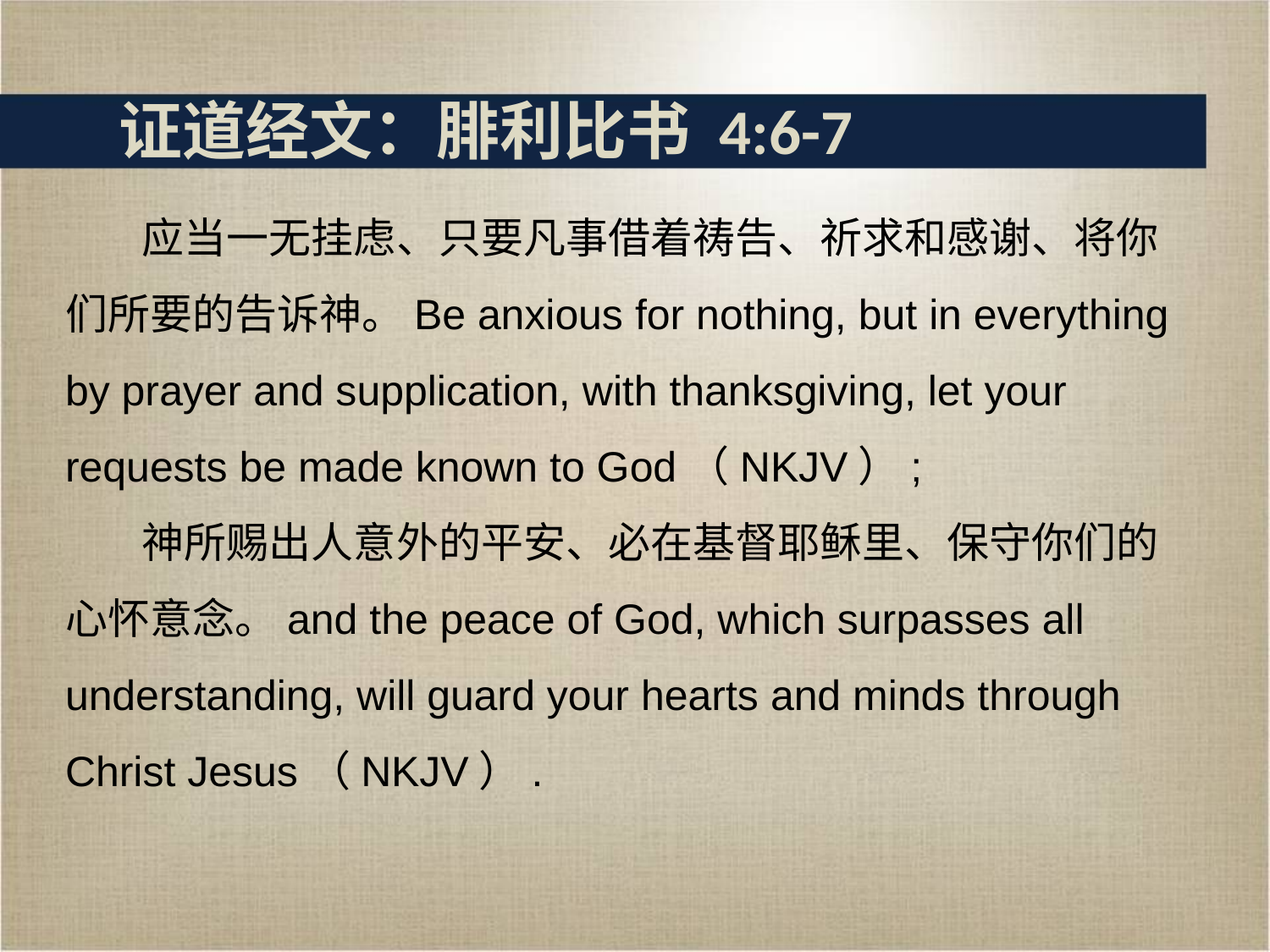

# 证道经文：腓利比书 4:6-7
       应当一无挂虑、只要凡事借着祷告、祈求和感谢、将你们所要的告诉神。Be anxious for nothing, but in everything by prayer and supplication, with thanksgiving, let your requests be made known to God（NKJV）;
       神所赐出人意外的平安、必在基督耶稣里、保守你们的心怀意念。and the peace of God, which surpasses all understanding, will guard your hearts and minds through Christ Jesus（NKJV）.